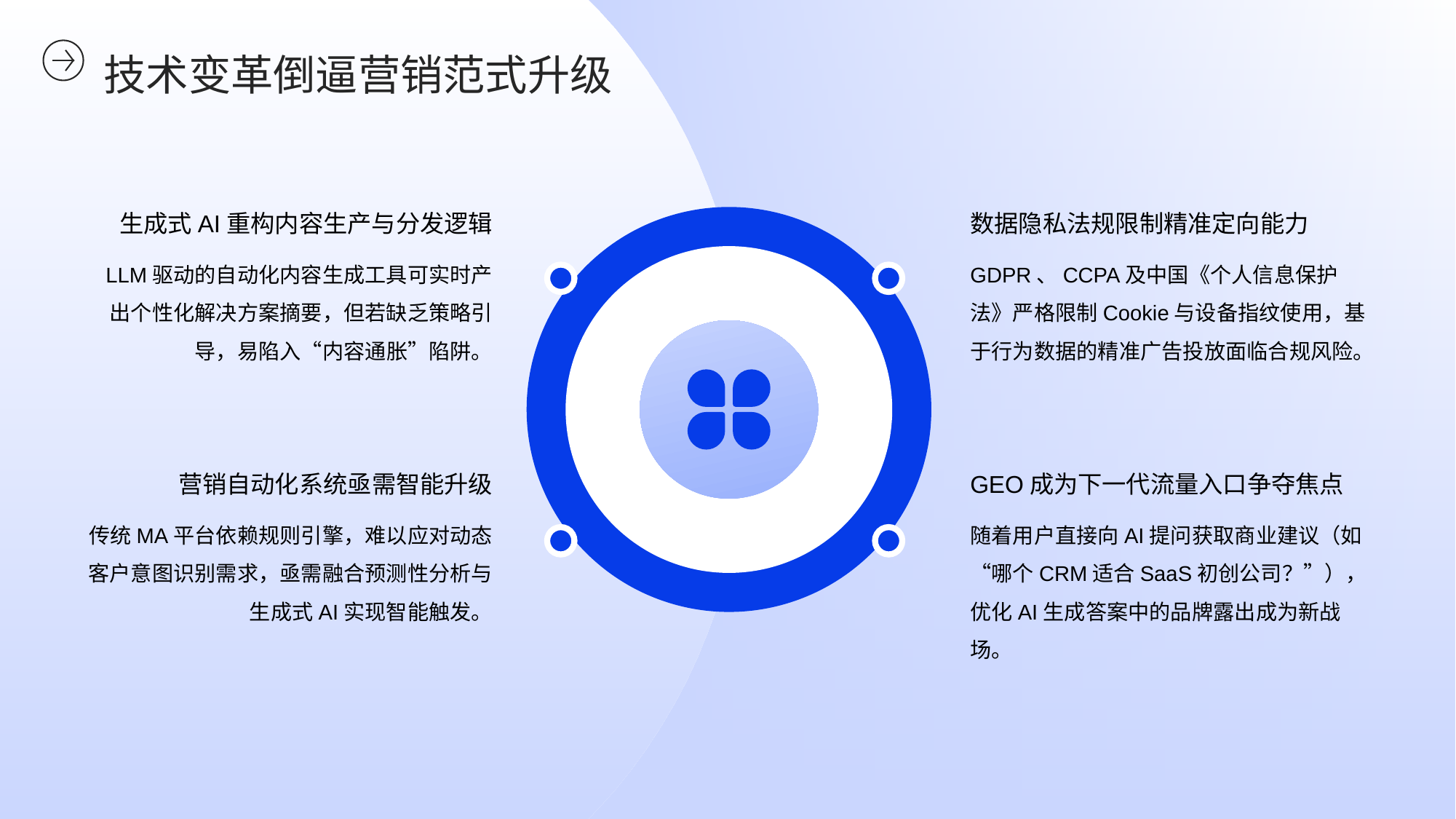

技术变革倒逼营销范式升级

生成式AI重构内容生产与分发逻辑
数据隐私法规限制精准定向能力

LLM驱动的自动化内容生成工具可实时产出个性化解决方案摘要，但若缺乏策略引导，易陷入“内容通胀”陷阱。
GDPR、CCPA及中国《个人信息保护法》严格限制Cookie与设备指纹使用，基于行为数据的精准广告投放面临合规风险。

营销自动化系统亟需智能升级
GEO成为下一代流量入口争夺焦点
传统MA平台依赖规则引擎，难以应对动态客户意图识别需求，亟需融合预测性分析与生成式AI实现智能触发。
随着用户直接向AI提问获取商业建议（如“哪个CRM适合SaaS初创公司？”），优化AI生成答案中的品牌露出成为新战场。